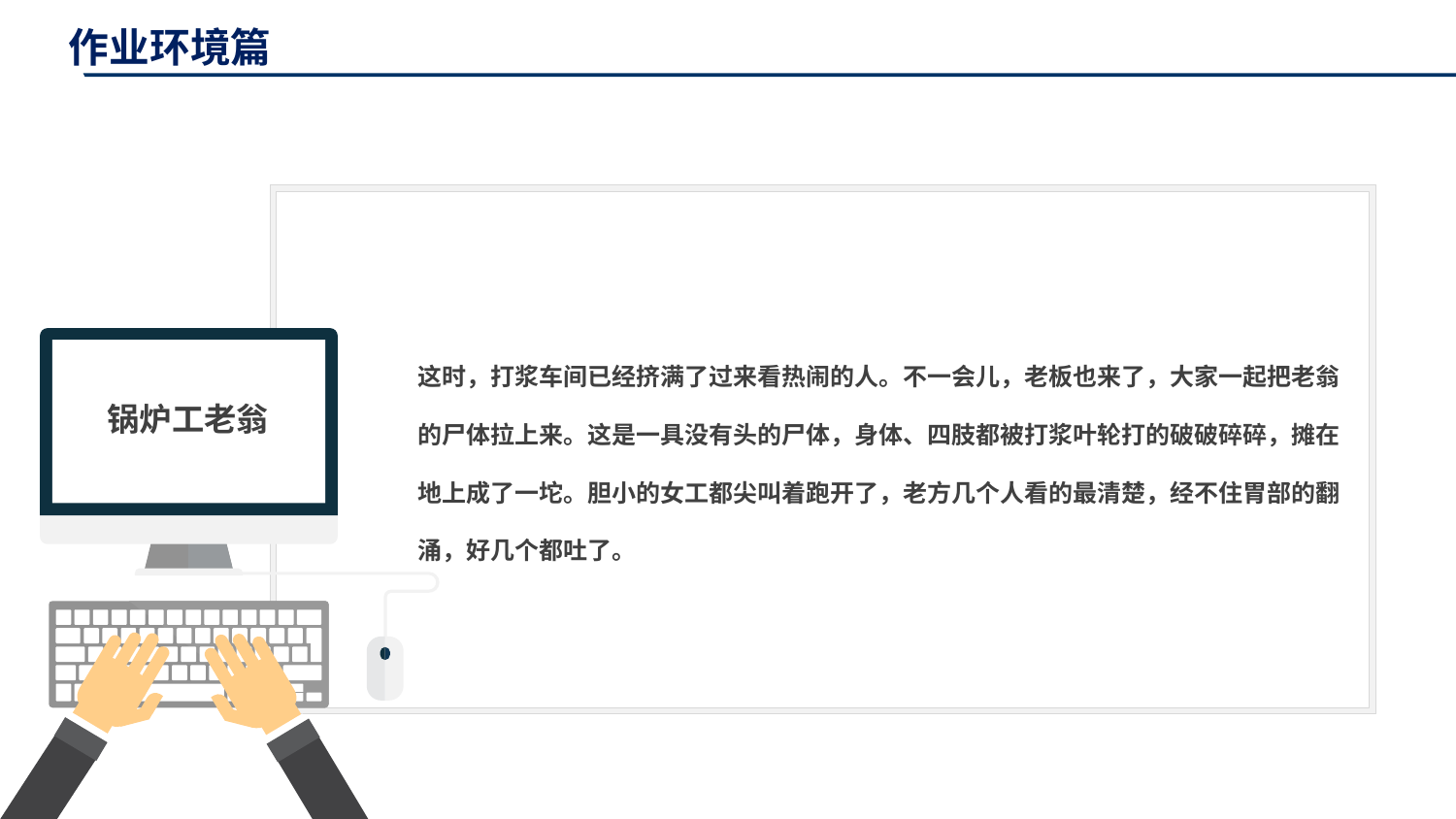

作业环境篇

这时，打浆车间已经挤满了过来看热闹的人。不一会儿，老板也来了，大家一起把老翁的尸体拉上来。这是一具没有头的尸体，身体、四肢都被打浆叶轮打的破破碎碎，摊在地上成了一坨。胆小的女工都尖叫着跑开了，老方几个人看的最清楚，经不住胃部的翻涌，好几个都吐了。

锅炉工老翁